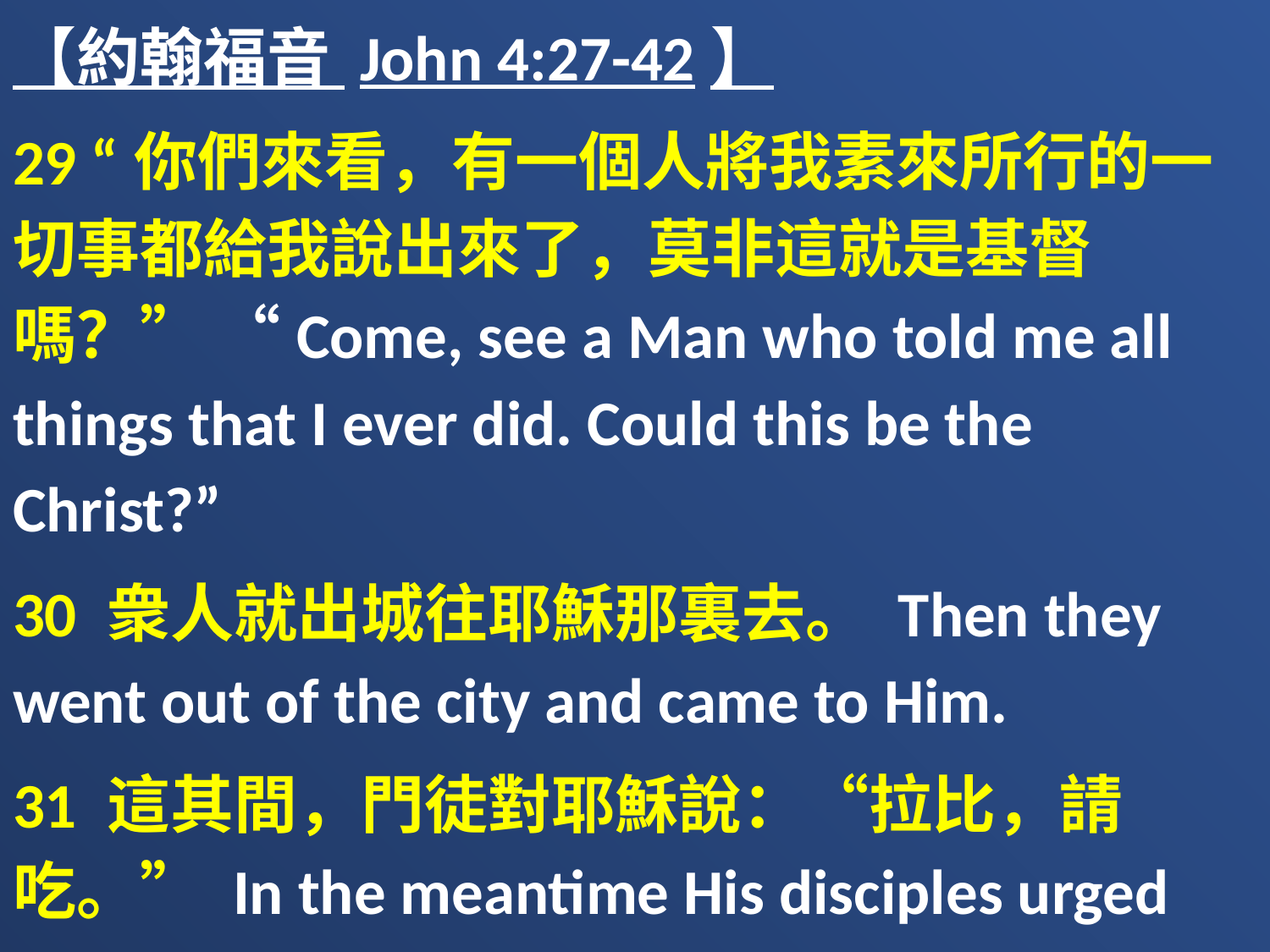

【約翰福音 John 4:27-42】
29 “你們來看，有一個人將我素來所行的一切事都給我說出來了，莫非這就是基督嗎？” “Come, see a Man who told me all things that I ever did. Could this be the Christ?”
30 衆人就出城往耶穌那裏去。 Then they went out of the city and came to Him.
31 這其間，門徒對耶穌說：“拉比，請吃。” In the meantime His disciples urged Him, saying, “Rabbi, eat.”